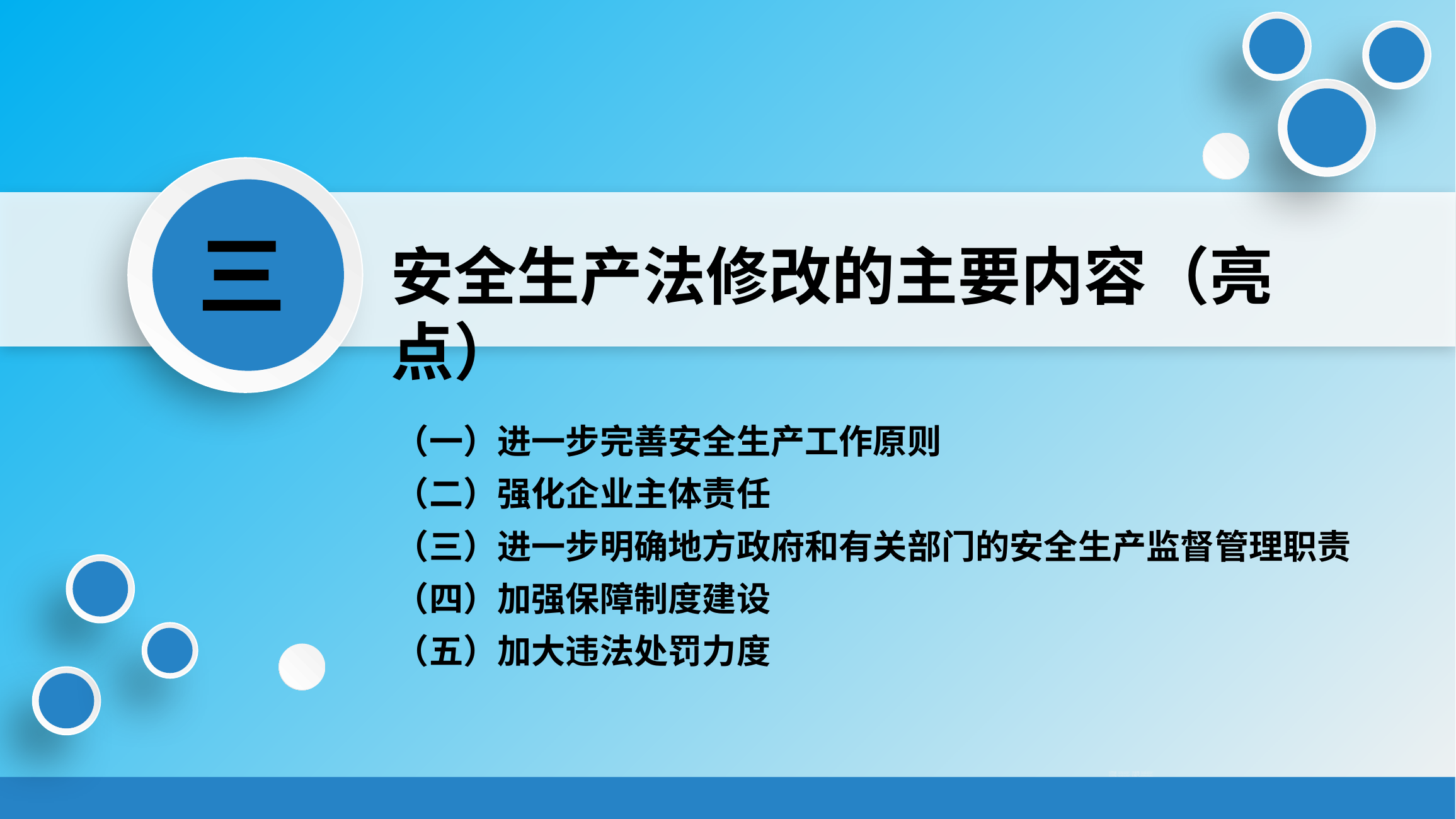

三

安全生产法修改的主要内容（亮点）
（一）进一步完善安全生产工作原则
（二）强化企业主体责任
（三）进一步明确地方政府和有关部门的安全生产监督管理职责
（四）加强保障制度建设
（五）加大违法处罚力度